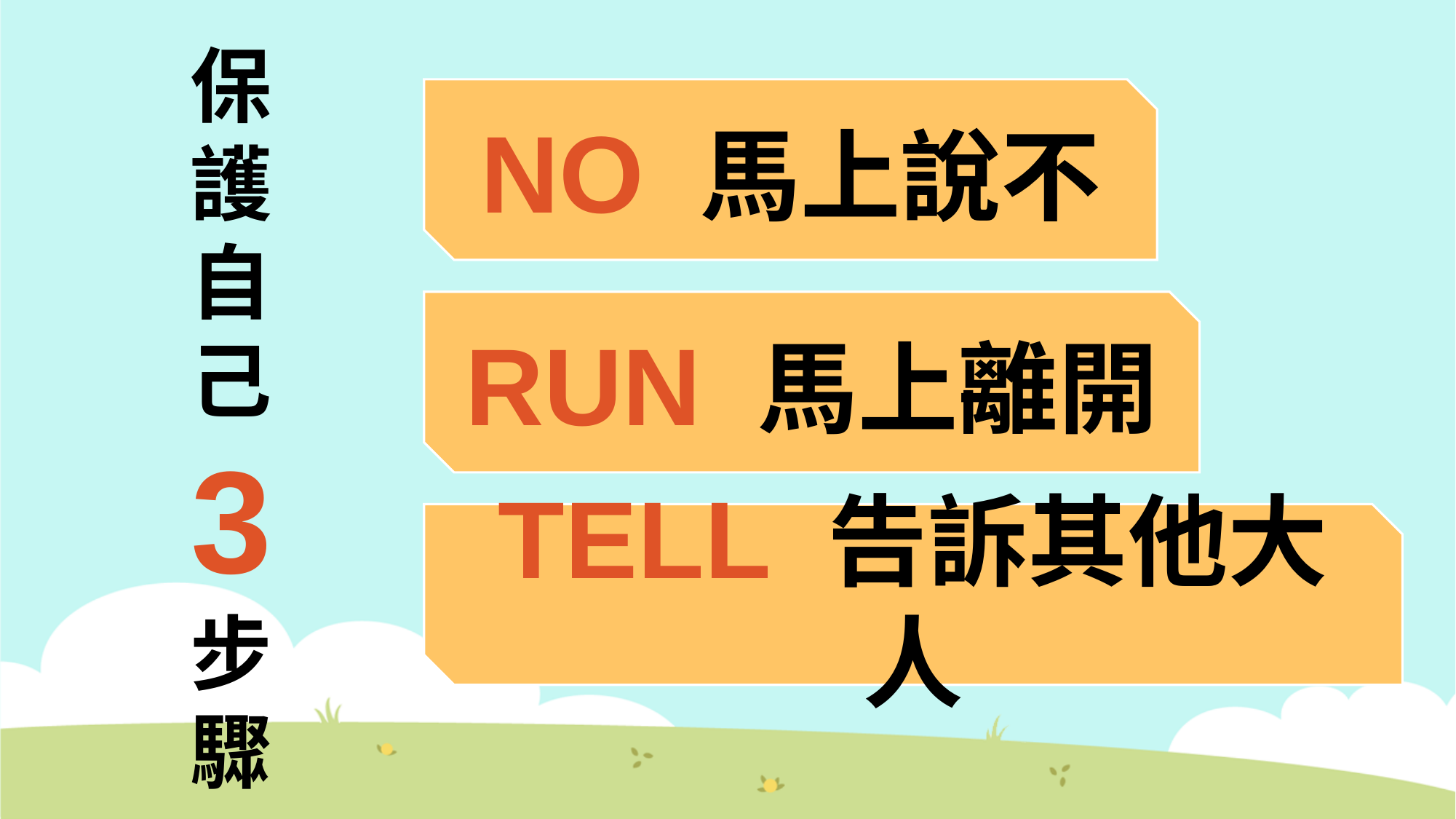

保護自己
3 步驟
NO 馬上說不
RUN 馬上離開
TELL 告訴其他大人